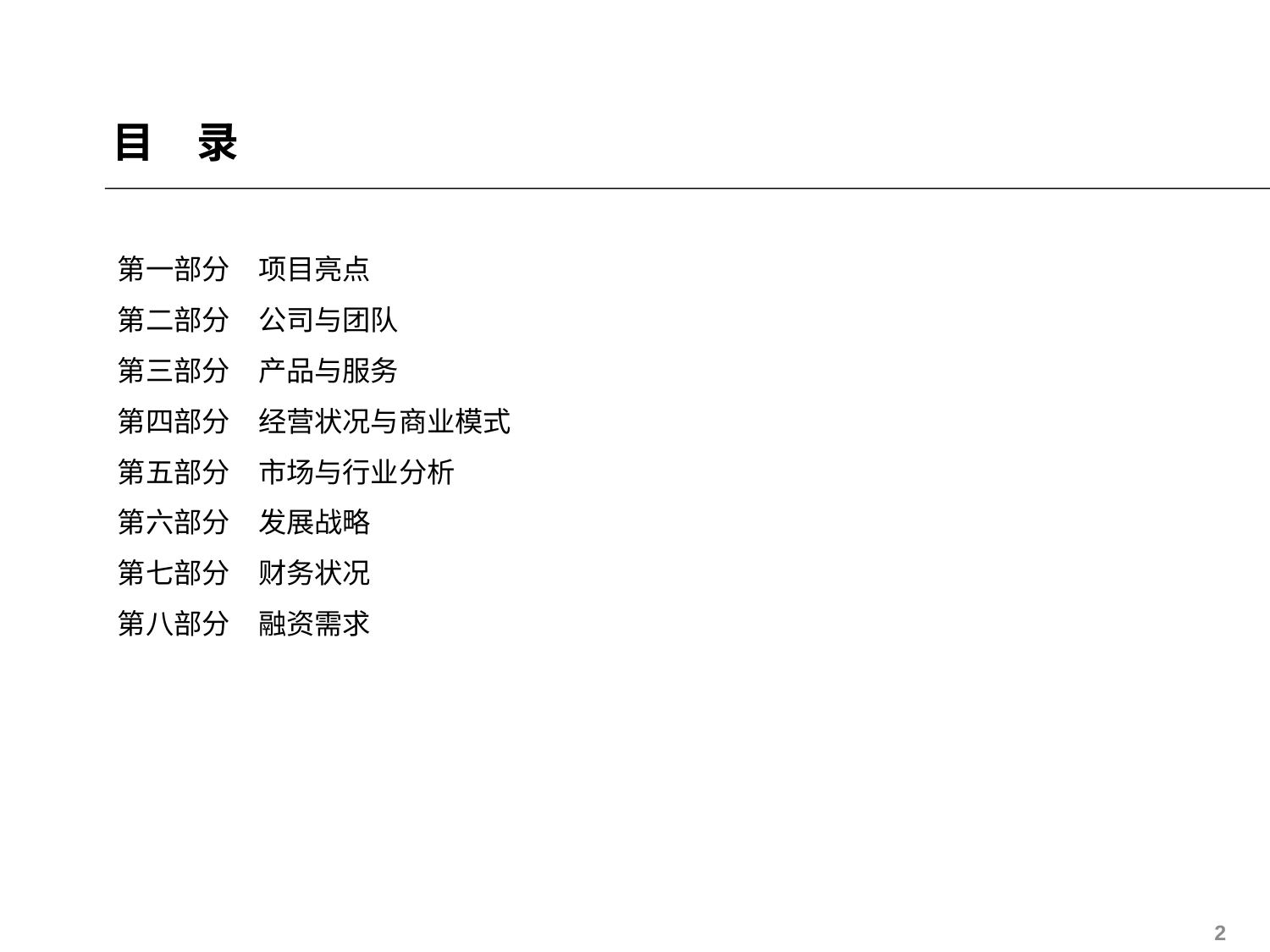

目　录

第一部分　项目亮点
第二部分　公司与团队
第三部分　产品与服务
第四部分　经营状况与商业模式
第五部分　市场与行业分析
第六部分　发展战略
第七部分　财务状况
第八部分　融资需求
2